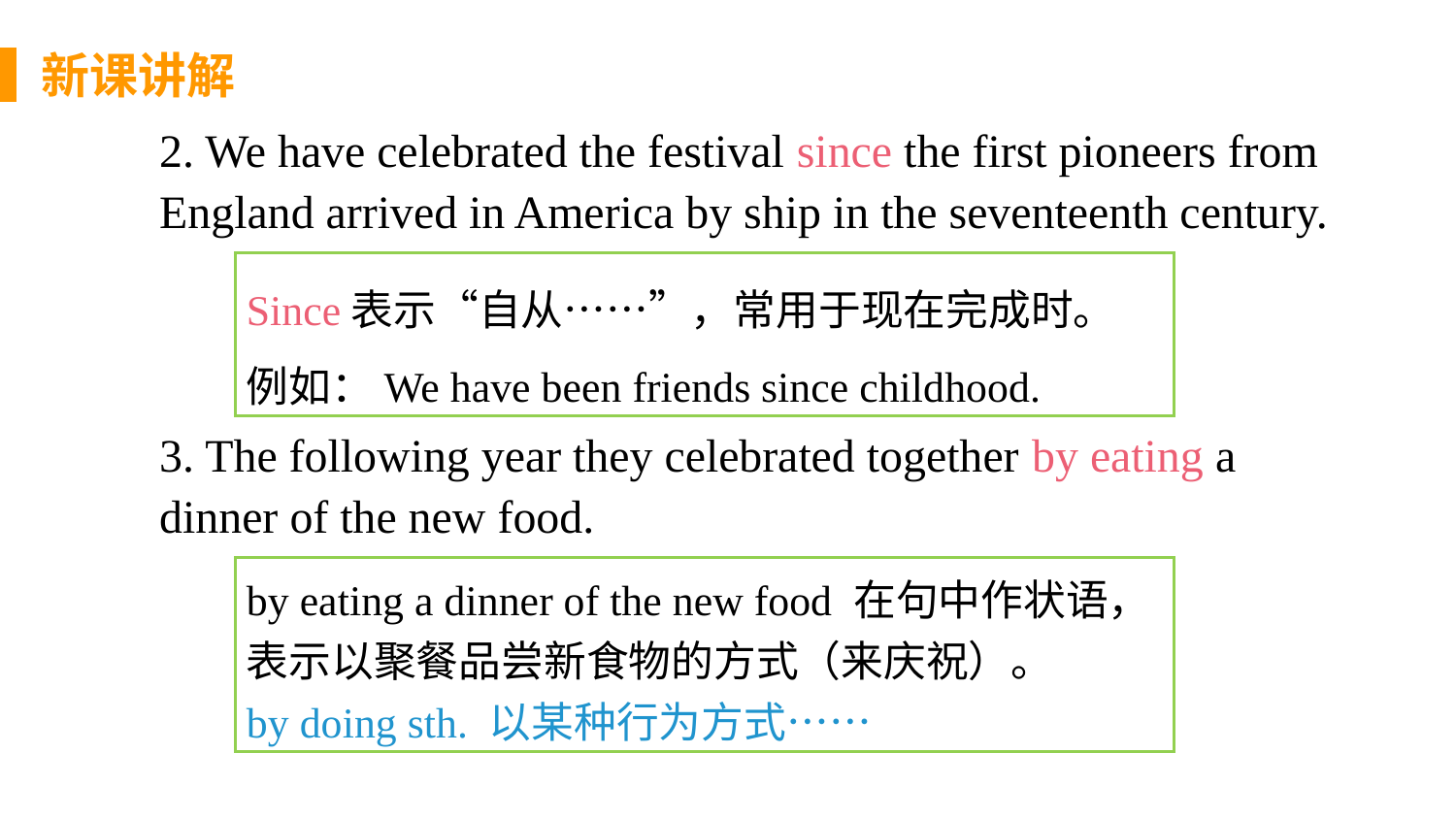

新课讲解

2. We have celebrated the festival since the first pioneers from England arrived in America by ship in the seventeenth century.
Since表示“自从……”，常用于现在完成时。
例如：We have been friends since childhood.
3. The following year they celebrated together by eating a dinner of the new food.
by eating a dinner of the new food 在句中作状语，表示以聚餐品尝新食物的方式（来庆祝）。
by doing sth. 以某种行为方式……